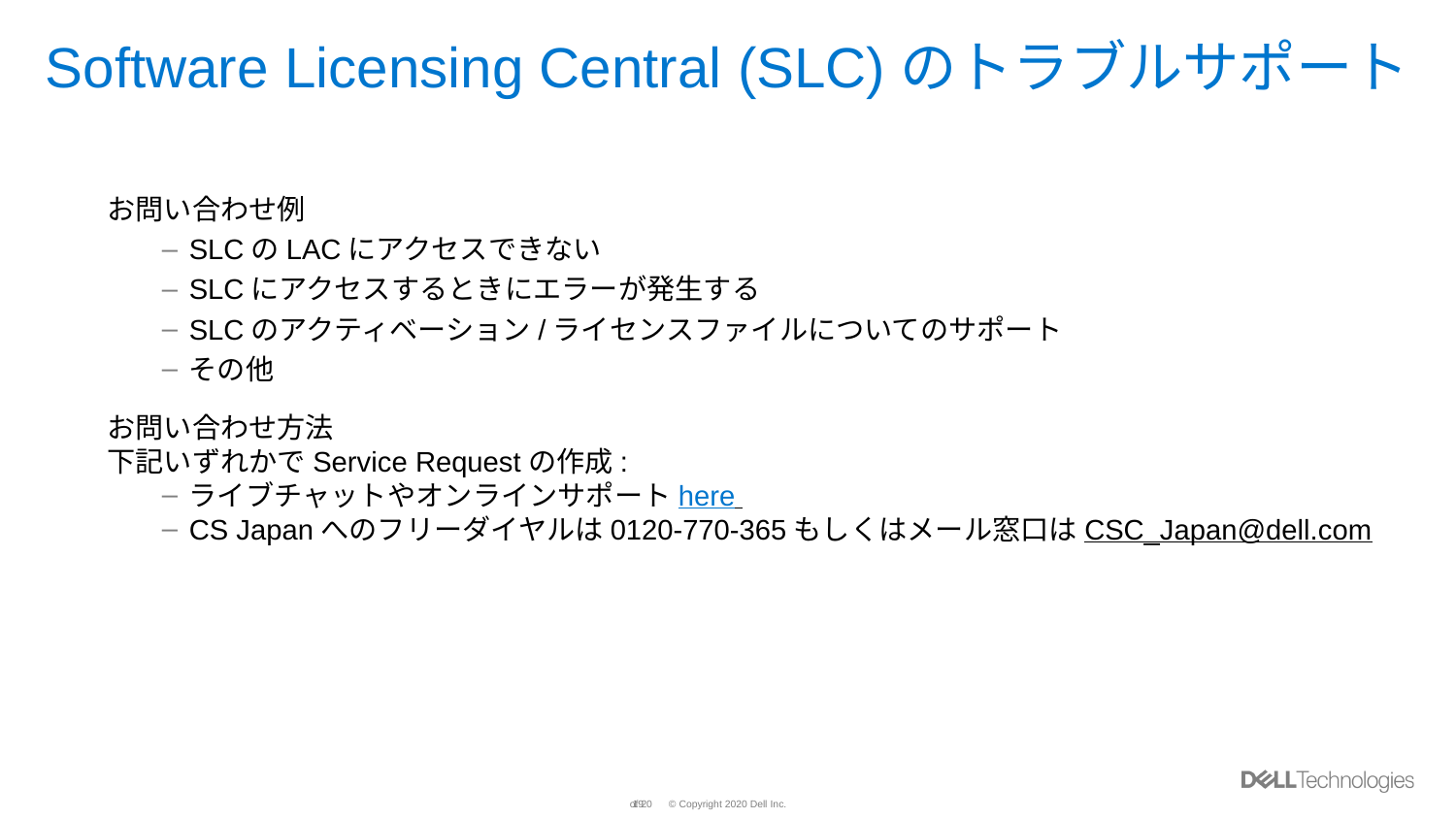

# Software Licensing Central (SLC)のトラブルサポート
お問い合わせ例
SLCのLACにアクセスできない
SLCにアクセスするときにエラーが発生する
SLCのアクティベーション/ライセンスファイルについてのサポート
その他
お問い合わせ方法
下記いずれかでService Requestの作成:
ライブチャットやオンラインサポートhere
CS Japanへのフリーダイヤルは0120-770-365もしくはメール窓口はCSC_Japan@dell.com